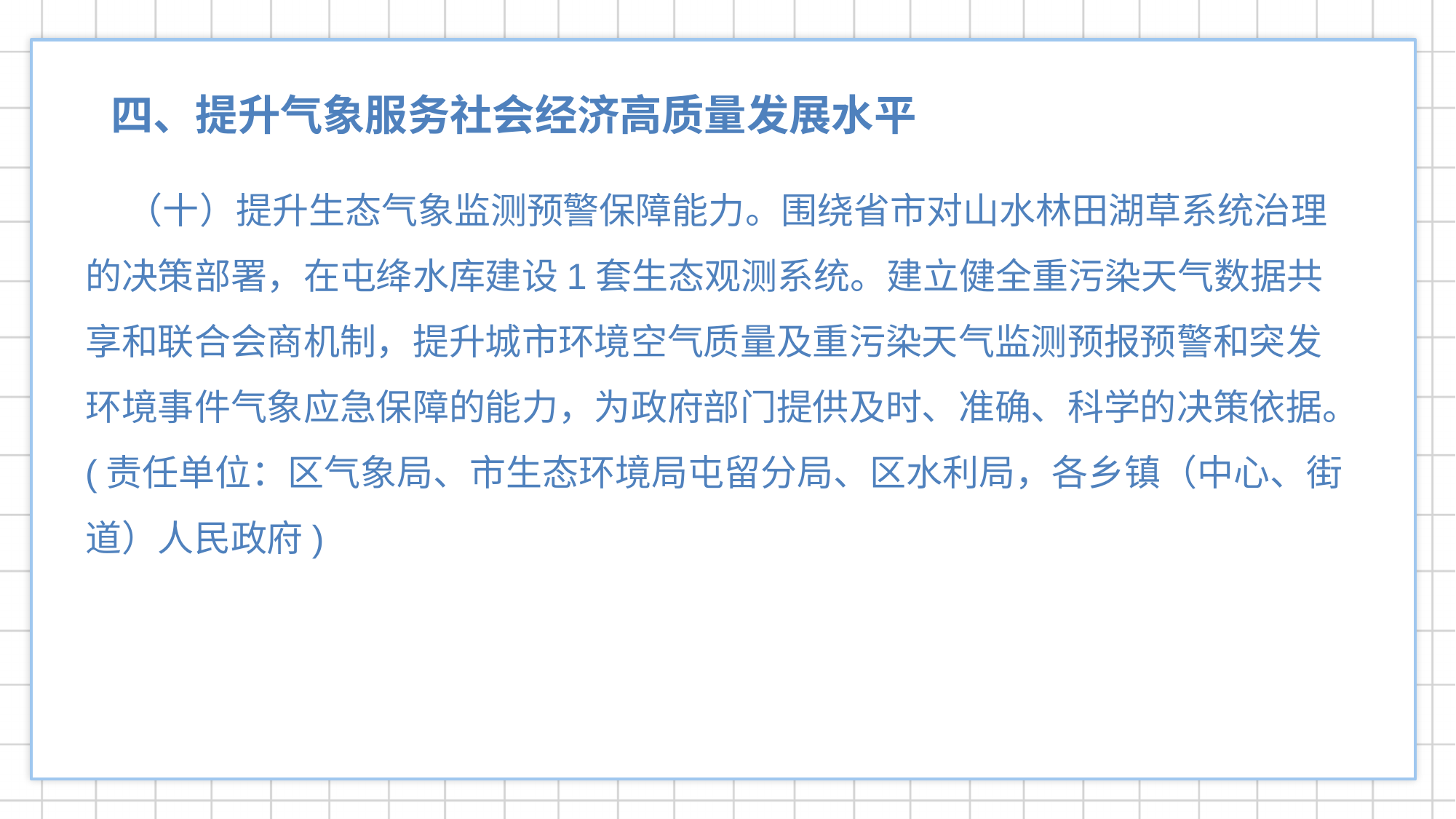

四、提升气象服务社会经济高质量发展水平
    （十）提升生态气象监测预警保障能力。围绕省市对山水林田湖草系统治理的决策部署，在屯绛水库建设1套生态观测系统。建立健全重污染天气数据共享和联合会商机制，提升城市环境空气质量及重污染天气监测预报预警和突发环境事件气象应急保障的能力，为政府部门提供及时、准确、科学的决策依据。(责任单位：区气象局、市生态环境局屯留分局、区水利局，各乡镇（中心、街道）人民政府)